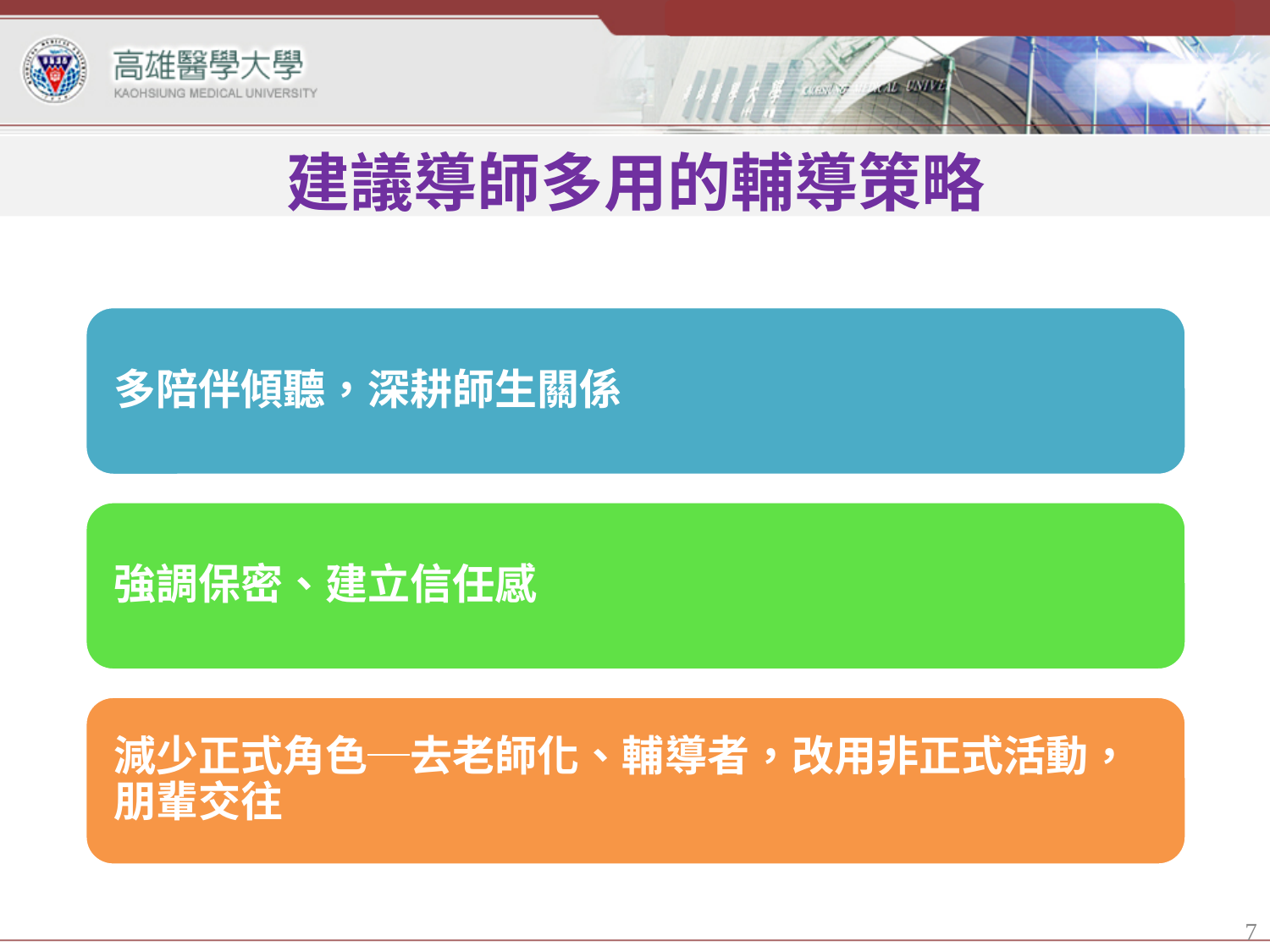

# 建議導師多用的輔導策略
多陪伴傾聽，深耕師生關係
強調保密、建立信任感
減少正式角色─去老師化、輔導者，改用非正式活動，朋輩交往